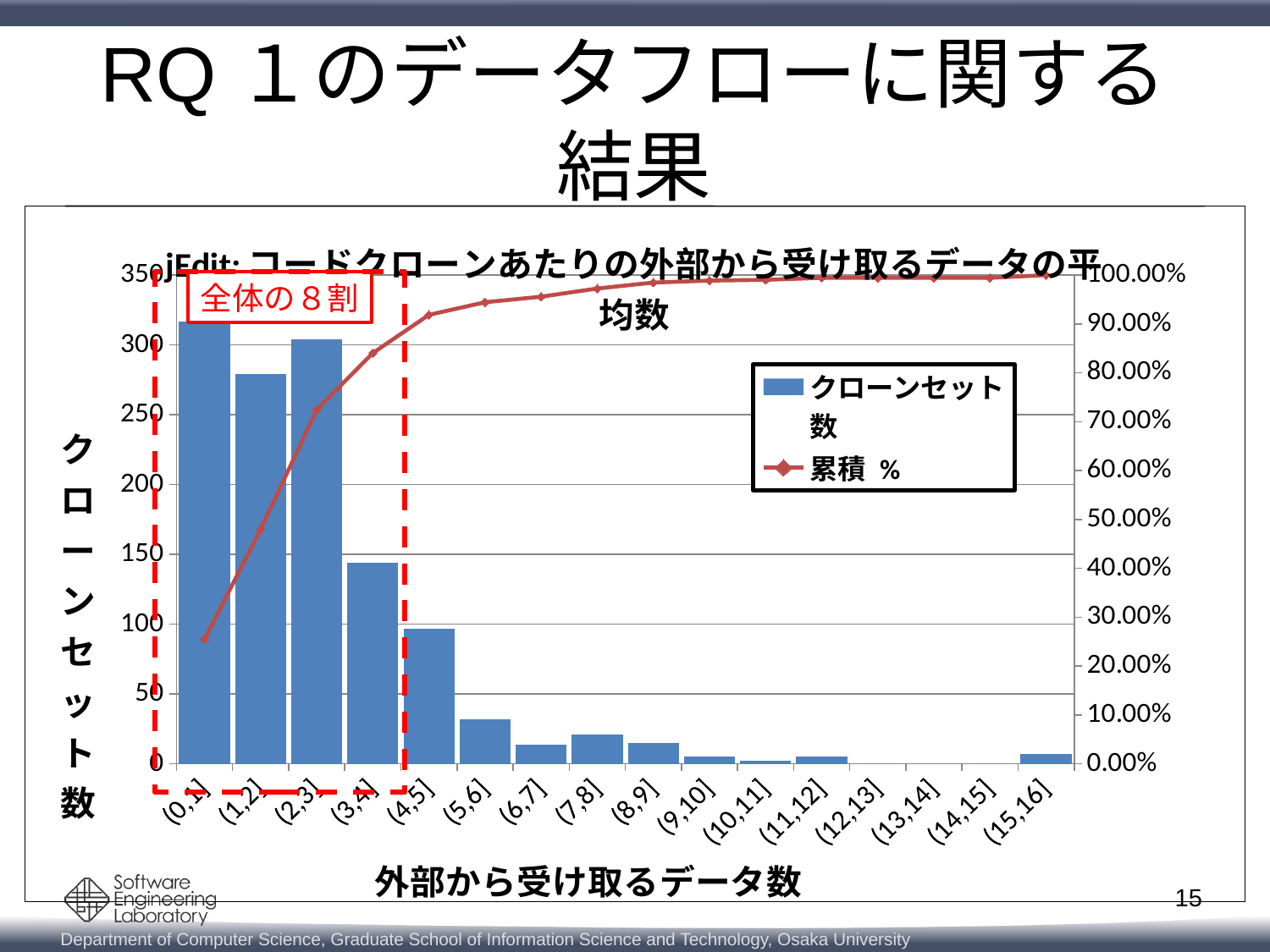

# RQ１のデータフローに関する結果

### Chart: jEdit:コードクローンあたりの外部から受け取るデータの平均数

| Category | クローンセット数 |  |
|---|---|---|
| (0,1] | 317.0 | 0.25523349436392917 |
| (1,2] | 279.0 | 0.47987117552334946 |
| (2,3] | 304.0 | 0.7246376811594203 |
| (3,4] | 144.0 | 0.8405797101449275 |
| (4,5] | 97.0 | 0.9186795491143317 |
| (5,6] | 32.0 | 0.9444444444444444 |
| (6,7] | 14.0 | 0.9557165861513688 |
| (7,8] | 21.0 | 0.9726247987117552 |
| (8,9] | 15.0 | 0.9847020933977456 |
| (9,10] | 5.0 | 0.9887278582930756 |
| (10,11] | 2.0 | 0.9903381642512077 |
| (11,12] | 5.0 | 0.9943639291465378 |
| (12,13] | 0.0 | 0.9943639291465378 |
| (13,14] | 0.0 | 0.9943639291465378 |
| (14,15] | 0.0 | 0.9943639291465378 |
| (15,16] | 7.0 | 1.0 |
全体の８割
15